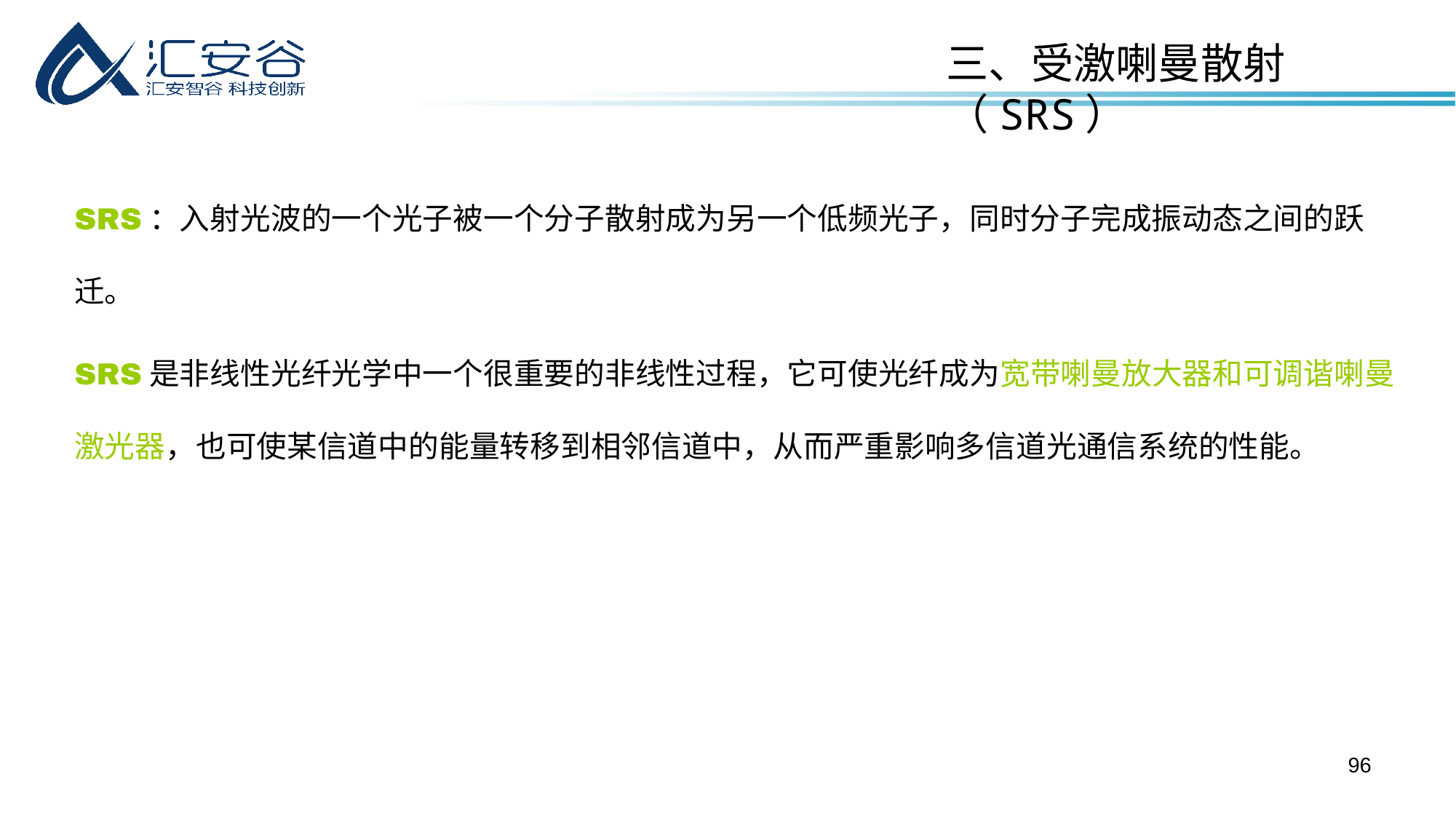

三、受激喇曼散射（SRS）
SRS：入射光波的一个光子被一个分子散射成为另一个低频光子，同时分子完成振动态之间的跃迁。
SRS是非线性光纤光学中一个很重要的非线性过程，它可使光纤成为宽带喇曼放大器和可调谐喇曼激光器，也可使某信道中的能量转移到相邻信道中，从而严重影响多信道光通信系统的性能。

96